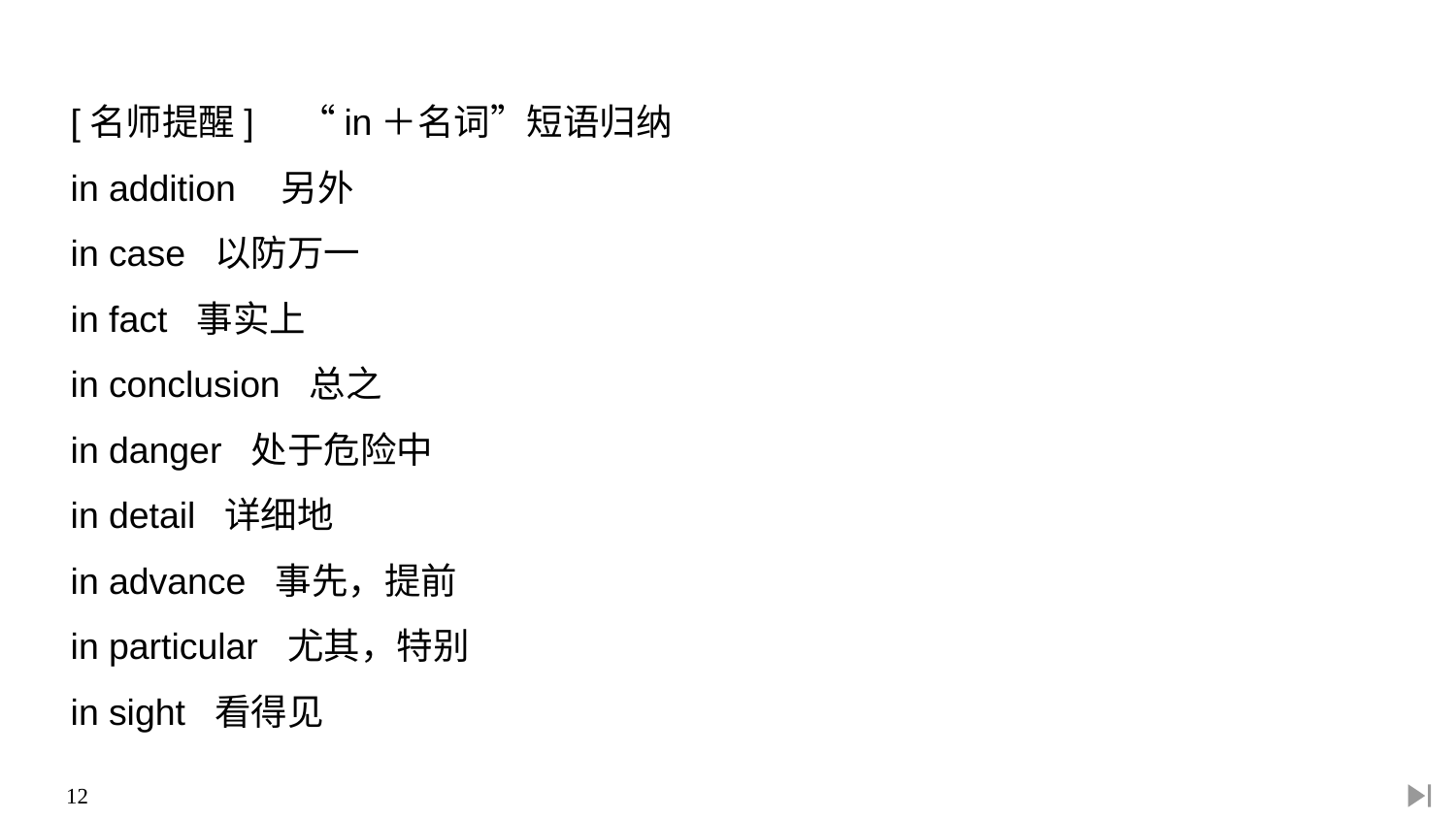

[名师提醒]　“in＋名词”短语归纳
in addition　另外
in case  以防万一
in fact  事实上
in conclusion  总之
in danger  处于危险中
in detail  详细地
in advance  事先，提前
in particular  尤其，特别
in sight  看得见